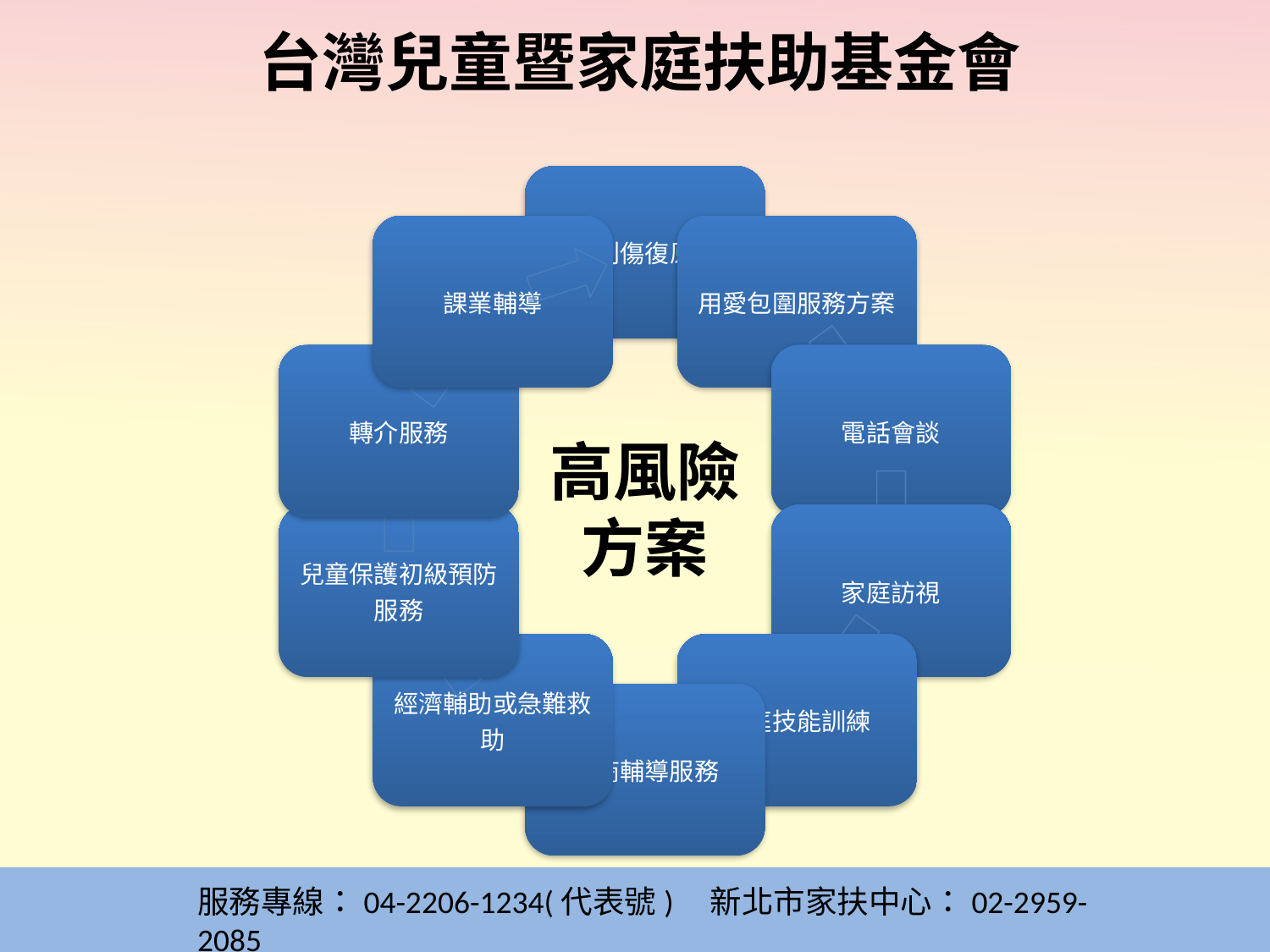

台灣兒童暨家庭扶助基金會
心裡創傷復原服務
電話會談
家庭技能訓練
轉介服務
用愛包圍服務方案
家庭訪視
諮商輔導服務
兒童保護初級預防服務
課業輔導
高風險
方案
服務專線：04-2206-1234(代表號)    新北市家扶中心：02-2959-2085